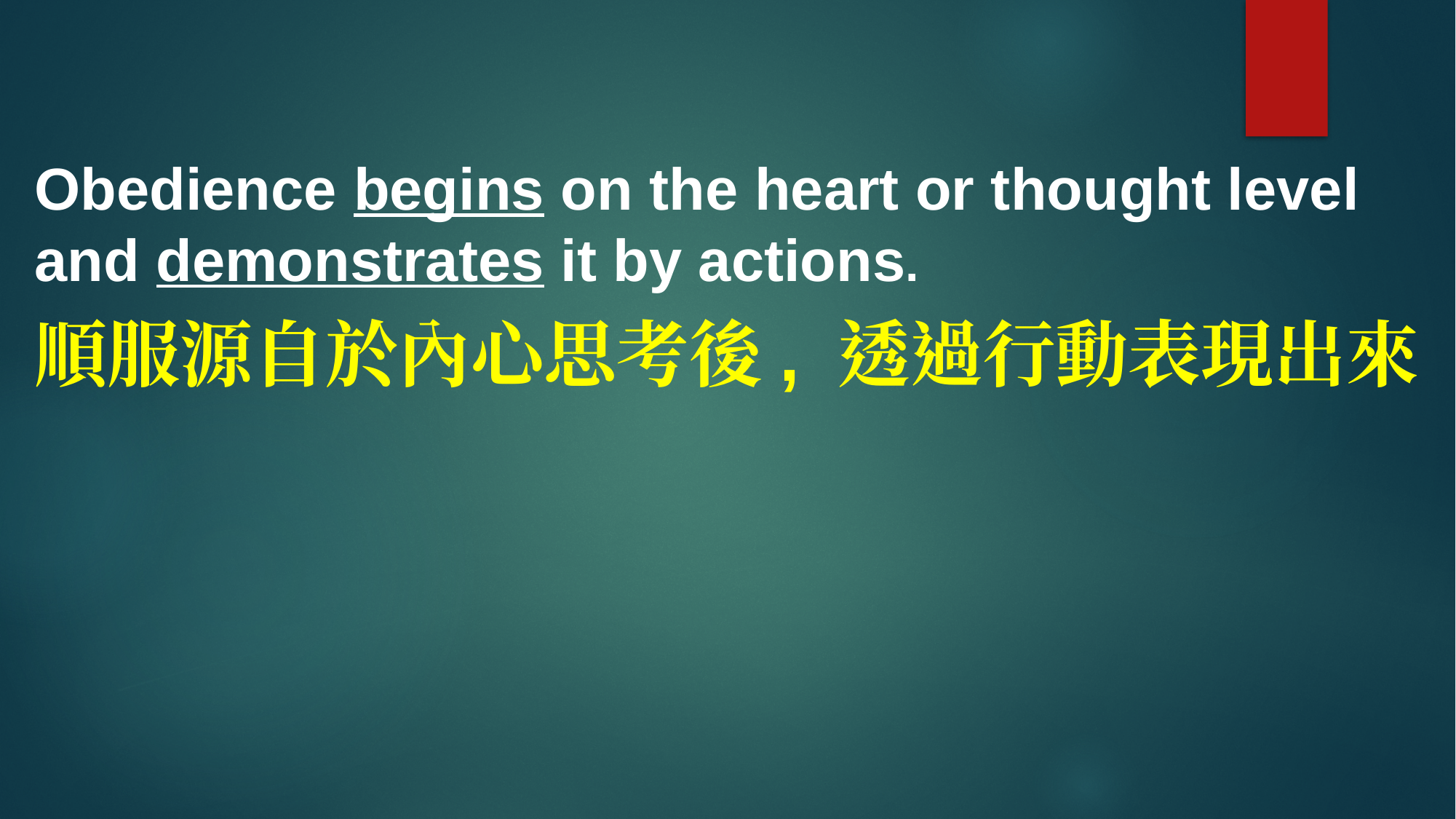

Obedience begins on the heart or thought level and demonstrates it by actions.
順服源自於內心思考後, 透過行動表現出來